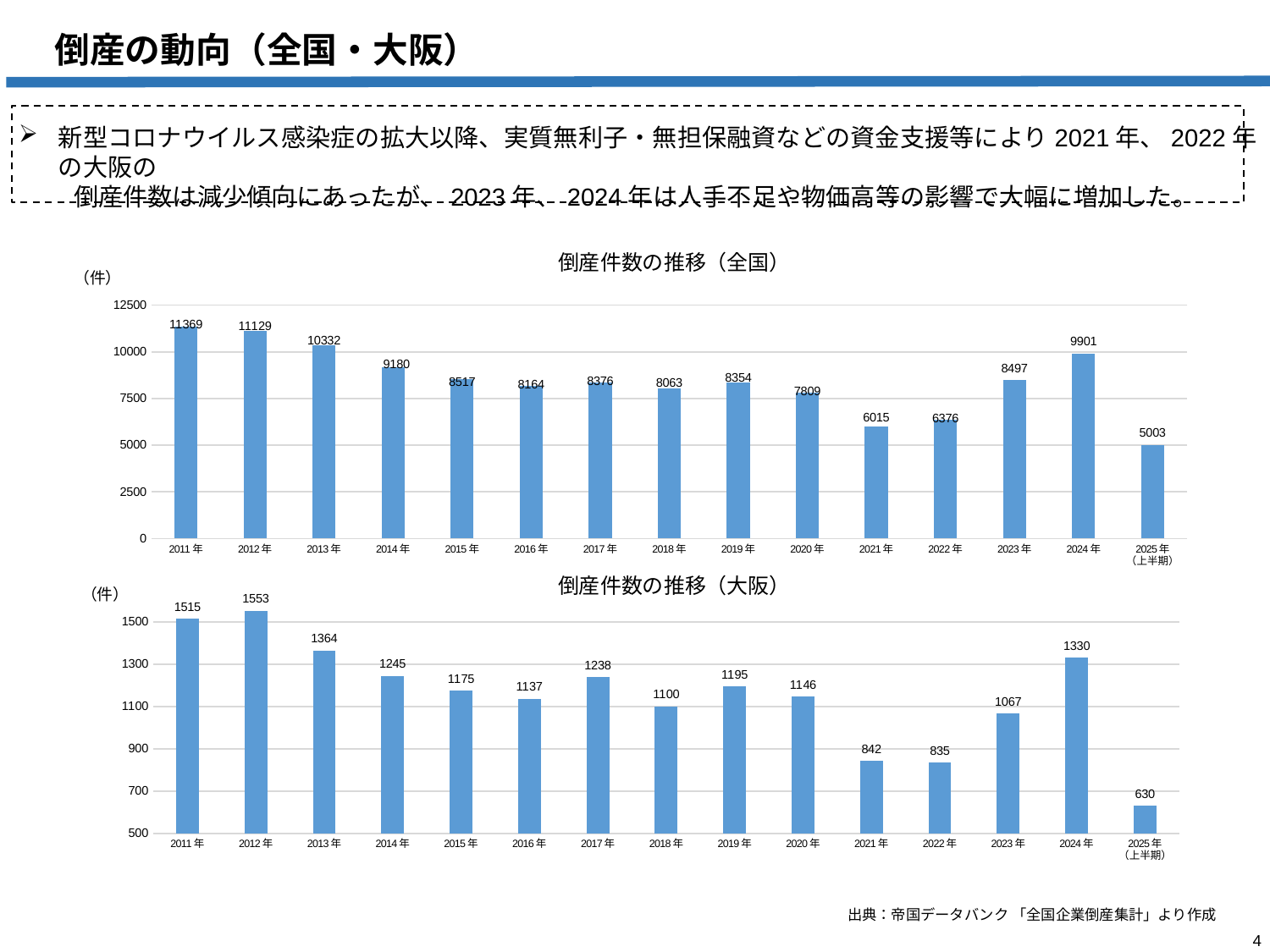

倒産の動向（全国・大阪）

新型コロナウイルス感染症の拡大以降、実質無利子・無担保融資などの資金支援等により2021年、2022年の大阪の
　　 倒産件数は減少傾向にあったが、2023年、2024年は人手不足や物価高等の影響で大幅に増加した。
倒産件数の推移（全国）
（件）

### Chart

| Category | 全国 |
|---|---|
| 2011年 | 11369.0 |
| 2012年 | 11129.0 |
| 2013年 | 10332.0 |
| 2014年 | 9180.0 |
| 2015年 | 8517.0 |
| 2016年 | 8164.0 |
| 2017年 | 8376.0 |
| 2018年 | 8063.0 |
| 2019年 | 8354.0 |
| 2020年 | 7809.0 |
| 2021年 | 6015.0 |
| 2022年 | 6376.0 |
| 2023年 | 8497.0 |
| 2024年 | 9901.0 |
| 2025年
（上半期） | 5003.0 |

### Chart

| Category | 大阪 |
|---|---|
| 2011年 | 1515.0 |
| 2012年 | 1553.0 |
| 2013年 | 1364.0 |
| 2014年 | 1245.0 |
| 2015年 | 1175.0 |
| 2016年 | 1137.0 |
| 2017年 | 1238.0 |
| 2018年 | 1100.0 |
| 2019年 | 1195.0 |
| 2020年 | 1146.0 |
| 2021年 | 842.0 |
| 2022年 | 835.0 |
| 2023年 | 1067.0 |
| 2024年 | 1330.0 |
| 2025年
（上半期） | 630.0 |
倒産件数の推移（大阪）
（件）
出典：帝国データバンク 「全国企業倒産集計」より作成
4